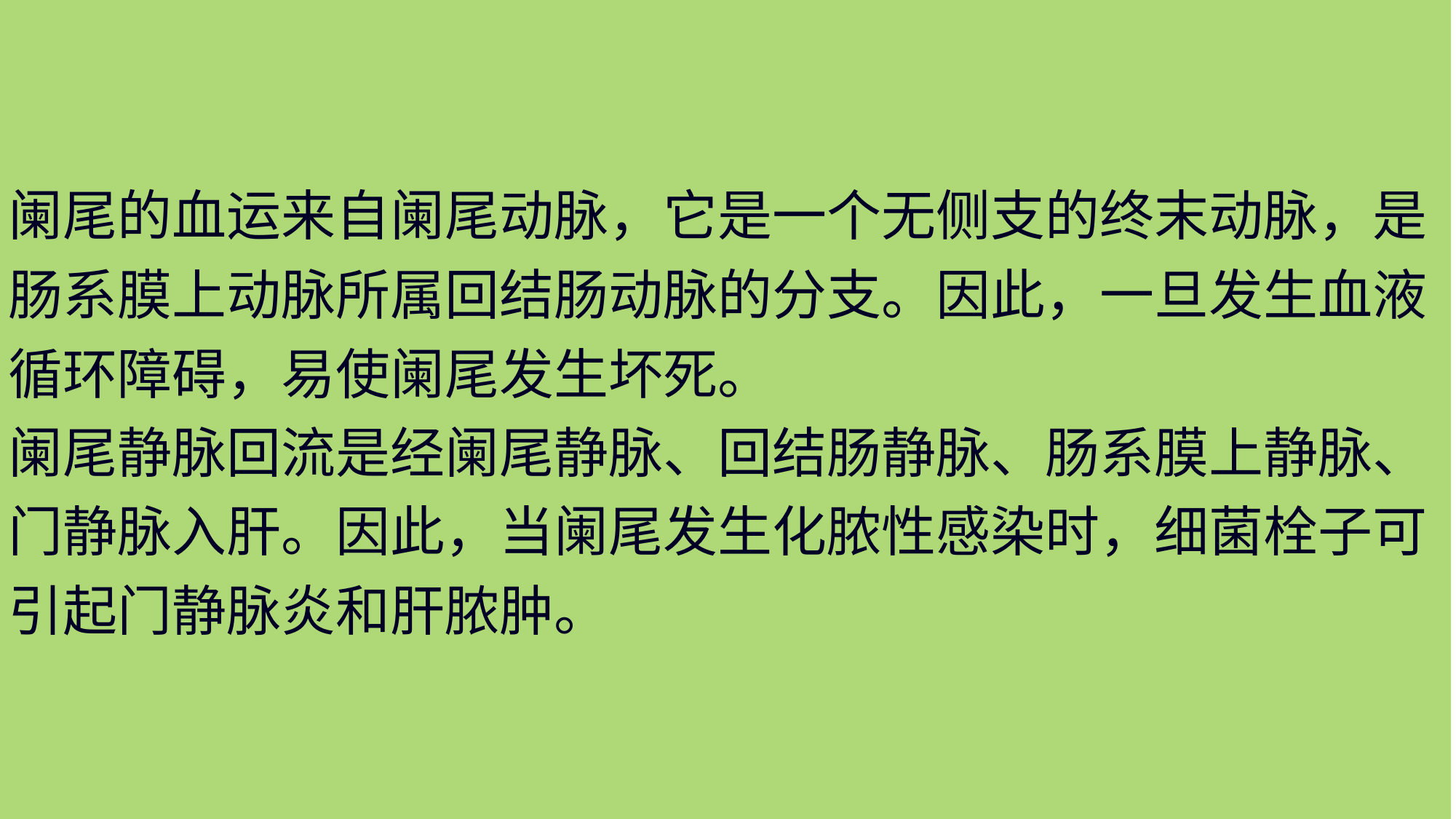

阑尾的血运来自阑尾动脉，它是一个无侧支的终末动脉，是肠系膜上动脉所属回结肠动脉的分支。因此，一旦发生血液循环障碍，易使阑尾发生坏死。
阑尾静脉回流是经阑尾静脉、回结肠静脉、肠系膜上静脉、门静脉入肝。因此，当阑尾发生化脓性感染时，细菌栓子可引起门静脉炎和肝脓肿。